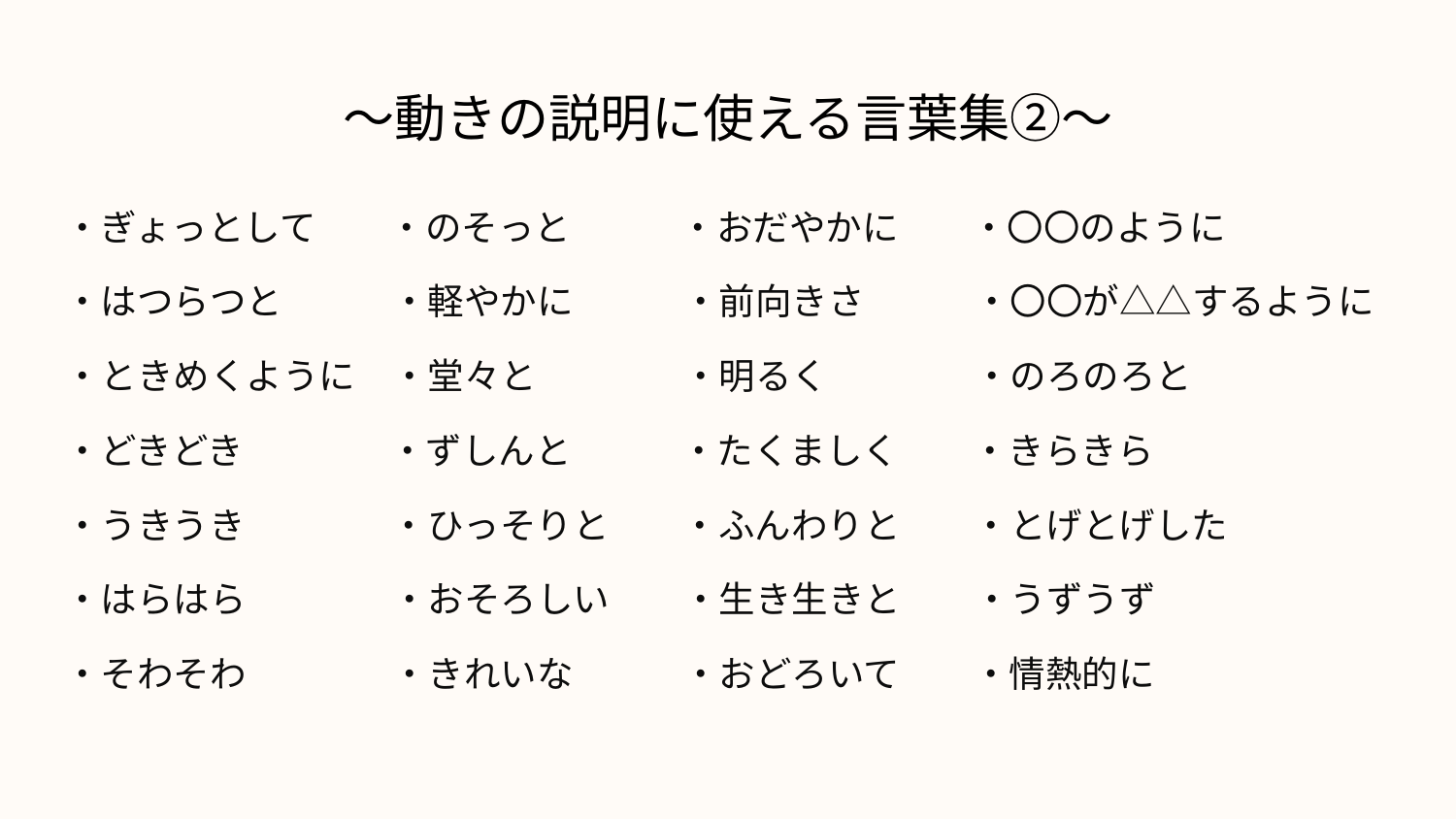

# ～動きの説明に使える言葉集②～
・ぎょっとして　　・のそっと　　　・おだやかに　　・〇〇のように
・はつらつと　　　・軽やかに　　　・前向きさ　　　・〇〇が△△するように
・ときめくように　・堂々と　　　　・明るく　　　　・のろのろと
・どきどき　　　　・ずしんと　　　・たくましく　　・きらきら
・うきうき　　　　・ひっそりと　　・ふんわりと　　・とげとげした
・はらはら　　　　・おそろしい　　・生き生きと　　・うずうず
・そわそわ　　　　・きれいな　　　・おどろいて　　・情熱的に